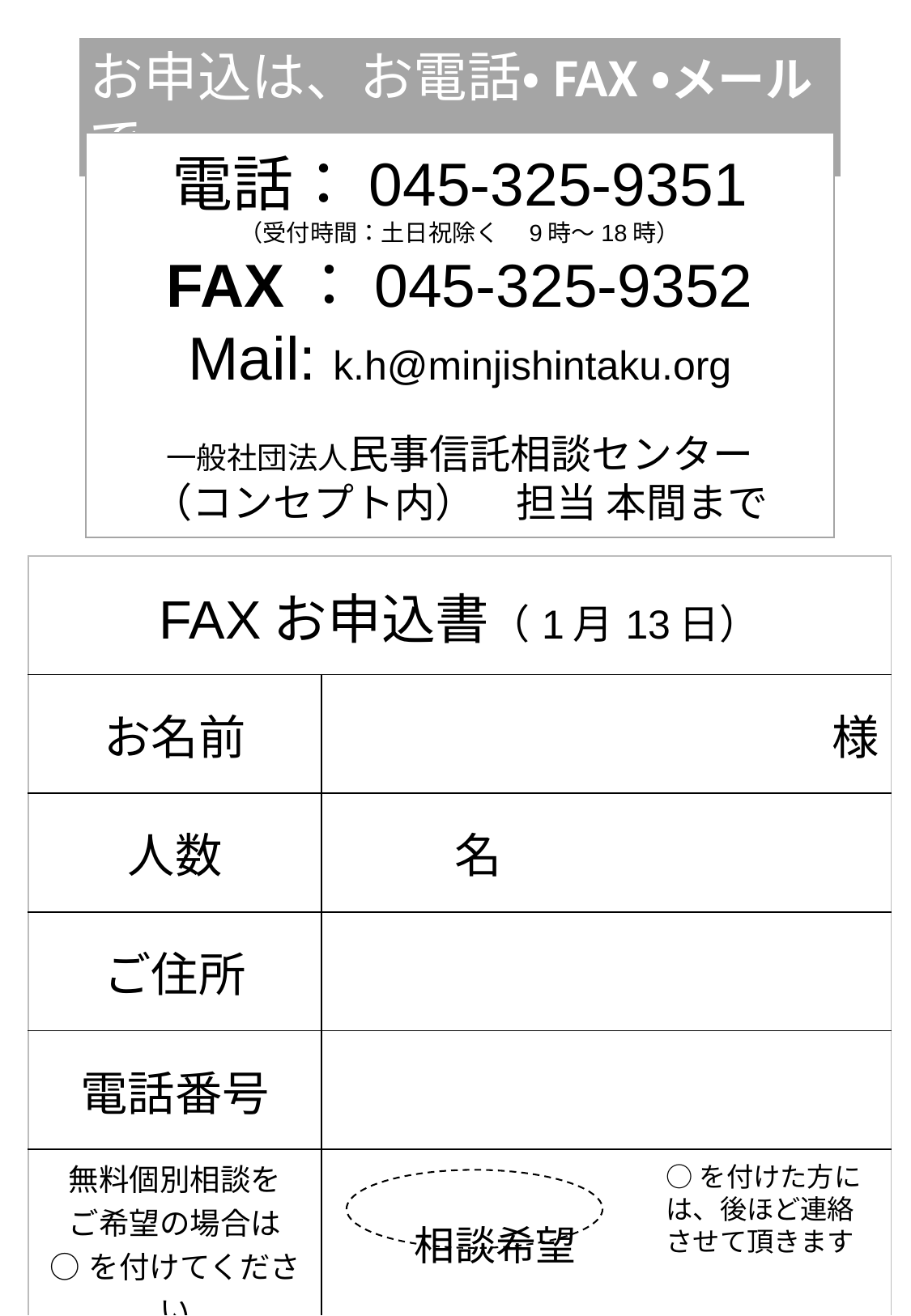

お申込は、お電話・FAX・メールで
電話：045-325-9351
（受付時間：土日祝除く　9時～18時）
FAX：045-325-9352
Mail: k.h@minjishintaku.org

一般社団法人民事信託相談センター
（コンセプト内）　担当 本間まで
| FAXお申込書（1月13日） |  |
| --- | --- |
| お名前 | 様 |
| 人数 | 名 |
| ご住所 |  |
| 電話番号 |  |
| 無料個別相談を ご希望の場合は ○を付けてください | 相談希望 |
○を付けた方には、後ほど連絡させて頂きます